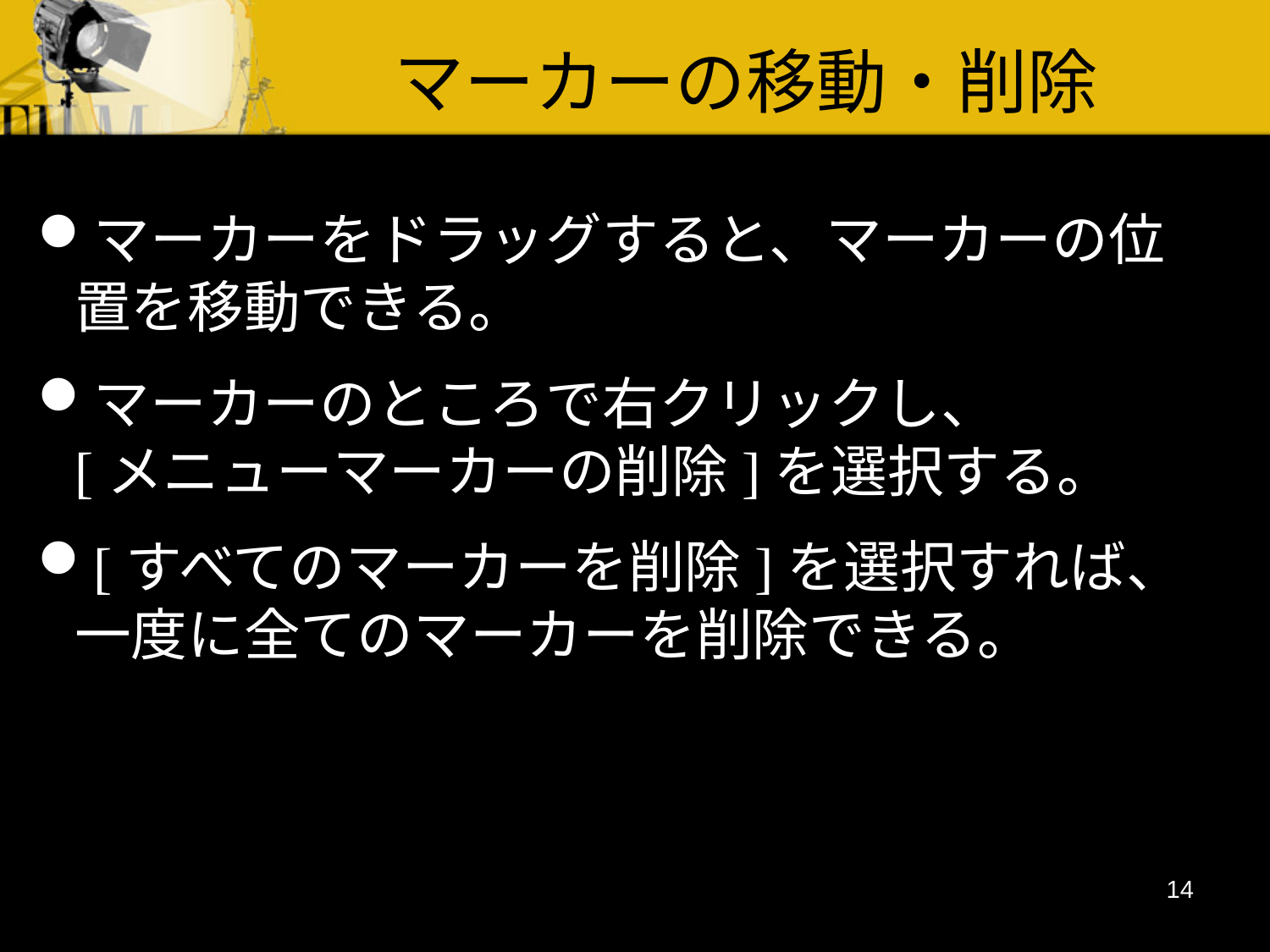

マーカーの移動・削除
マーカーをドラッグすると、マーカーの位置を移動できる。
マーカーのところで右クリックし、
[メニューマーカーの削除]を選択する。
[すべてのマーカーを削除]を選択すれば、一度に全てのマーカーを削除できる。

14